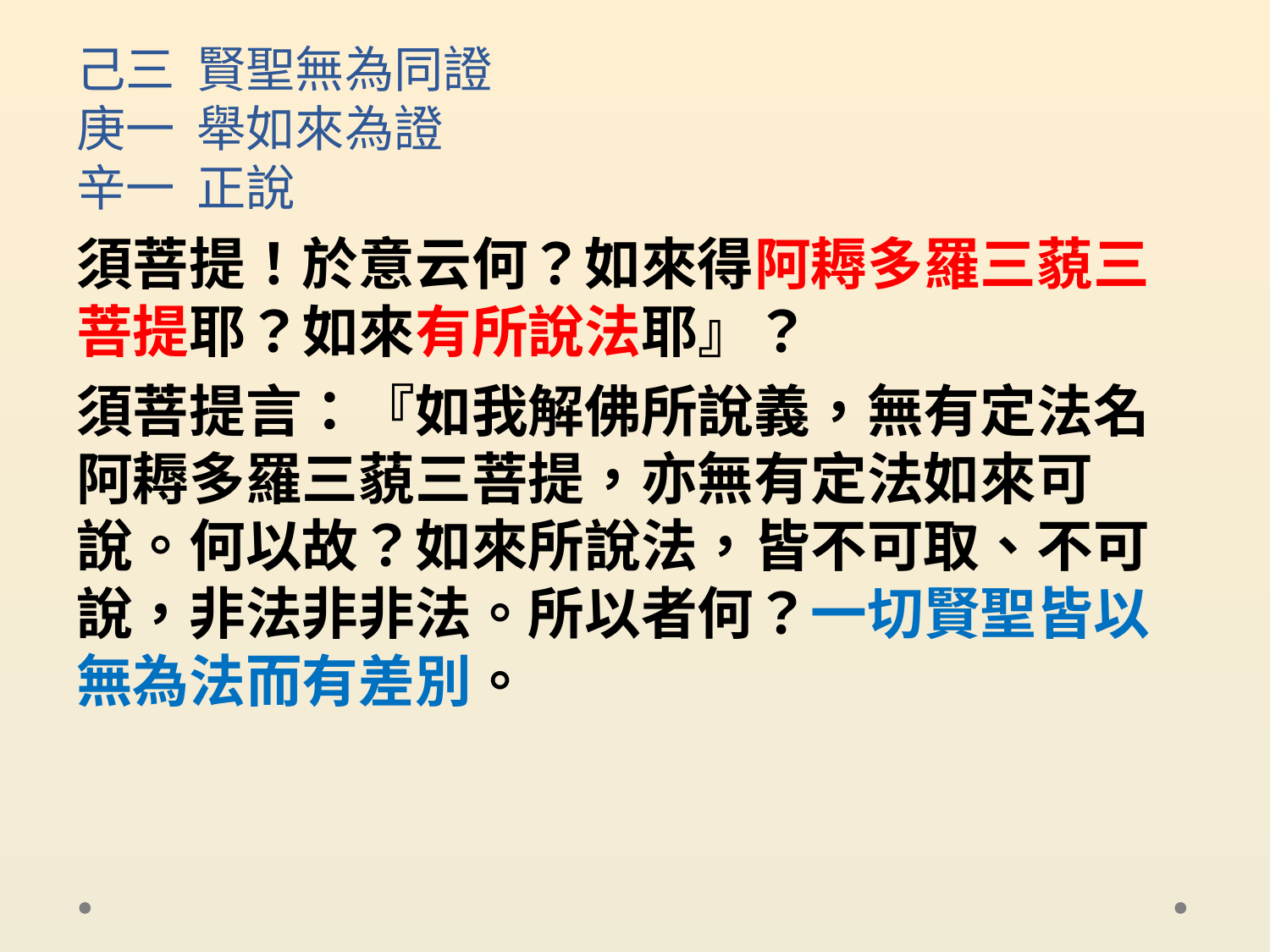

# 己三  賢聖無為同證 庚一  舉如來為證 辛一  正說
須菩提！於意云何？如來得阿耨多羅三藐三菩提耶？如來有所說法耶』？
須菩提言：『如我解佛所說義，無有定法名阿耨多羅三藐三菩提，亦無有定法如來可說。何以故？如來所說法，皆不可取、不可說，非法非非法。所以者何？一切賢聖皆以無為法而有差別。